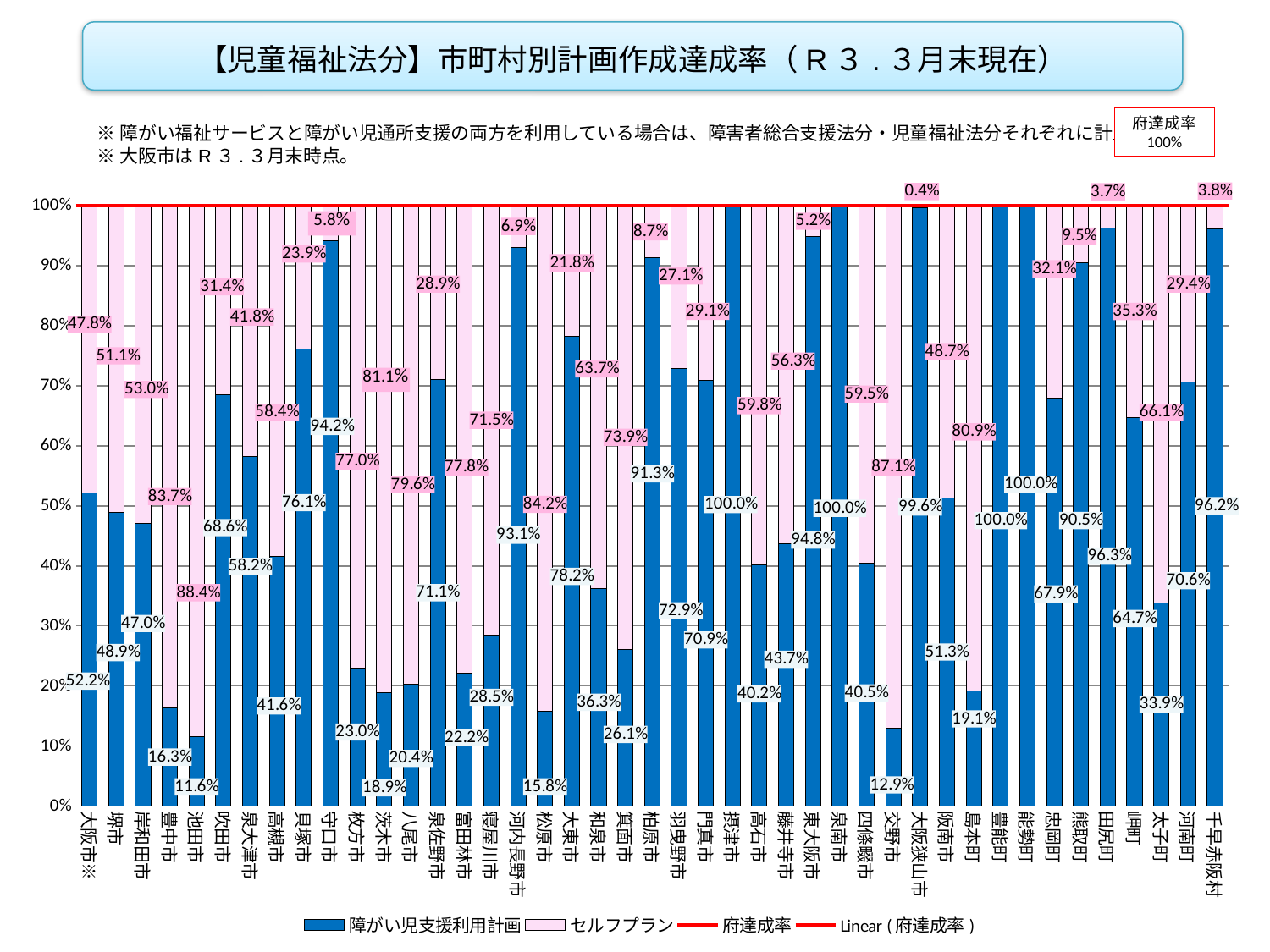

【児童福祉法分】市町村別計画作成達成率（R３.３月末現在）
府達成率
100%
※障がい福祉サービスと障がい児通所支援の両方を利用している場合は、障害者総合支援法分・児童福祉法分それぞれに計上。
※大阪市はR３.３月末時点。

### Chart

| Category |  |  |  |  |
|---|---|---|---|---|
| 大阪市※ | 0.5216002555298251 | 0.47839974447017486 | 0.0 | 0.999767261442979 |
| 堺市 | 0.4889744487224361 | 0.5110255512775639 | 0.0 | 0.999767261442979 |
| 岸和田市 | 0.4703125 | 0.5296875 | 0.0 | 0.999767261442979 |
| 豊中市 | 0.1634782608695652 | 0.8365217391304348 | 0.0 | 0.999767261442979 |
| 池田市 | 0.11627906976744186 | 0.8837209302325582 | 0.0 | 0.999767261442979 |
| 吹田市 | 0.6856304985337244 | 0.3143695014662757 | 0.0 | 0.999767261442979 |
| 泉大津市 | 0.5824915824915825 | 0.4175084175084175 | 0.0 | 0.999767261442979 |
| 高槻市 | 0.4164292497625831 | 0.5835707502374169 | 0.0 | 0.999767261442979 |
| 貝塚市 | 0.761437908496732 | 0.238562091503268 | 0.0 | 0.999767261442979 |
| 守口市 | 0.9416403785488959 | 0.0583596214511041 | 0.0 | 0.999767261442979 |
| 枚方市 | 0.23039611964430073 | 0.7696038803556993 | 0.0 | 0.999767261442979 |
| 茨木市 | 0.18861209964412812 | 0.8113879003558719 | 0.0 | 0.999767261442979 |
| 八尾市 | 0.20372184133202742 | 0.7962781586679726 | 0.0 | 0.999767261442979 |
| 泉佐野市 | 0.7109634551495017 | 0.28903654485049834 | 0.0 | 0.999767261442979 |
| 富田林市 | 0.222007722007722 | 0.777992277992278 | 0.0 | 0.999767261442979 |
| 寝屋川市 | 0.28516377649325625 | 0.7148362235067437 | 0.0 | 0.999767261442979 |
| 河内長野市 | 0.9305555555555556 | 0.06944444444444445 | 0.0 | 0.999767261442979 |
| 松原市 | 0.15843621399176955 | 0.8415637860082305 | 0.0 | 0.999767261442979 |
| 大東市 | 0.7819672131147541 | 0.2180327868852459 | 0.0 | 0.999767261442979 |
| 和泉市 | 0.36270190895741555 | 0.6372980910425844 | 0.0 | 0.999767261442979 |
| 箕面市 | 0.26136363636363635 | 0.7386363636363636 | 0.0 | 0.999767261442979 |
| 柏原市 | 0.9128630705394191 | 0.08713692946058091 | 0.0 | 0.999767261442979 |
| 羽曳野市 | 0.7289719626168224 | 0.27102803738317754 | 0.0 | 0.999767261442979 |
| 門真市 | 0.7085953878406709 | 0.2914046121593291 | 0.0 | 0.999767261442979 |
| 摂津市 | 1.0 | 0.0 | 0.0 | 0.999767261442979 |
| 高石市 | 0.4022346368715084 | 0.5977653631284916 | 0.0 | 0.999767261442979 |
| 藤井寺市 | 0.4366812227074236 | 0.5633187772925764 | 0.0 | 0.999767261442979 |
| 東大阪市 | 0.9478672985781991 | 0.052132701421800945 | 0.0 | 0.999767261442979 |
| 泉南市 | 1.0 | 0.0 | 0.0 | 0.999767261442979 |
| 四條畷市 | 0.40524781341107874 | 0.5947521865889213 | 0.0 | 0.999767261442979 |
| 交野市 | 0.12912912912912913 | 0.8708708708708709 | 0.0 | 0.999767261442979 |
| 大阪狭山市 | 0.9964285714285714 | 0.0035714285714285713 | 0.0 | 0.999767261442979 |
| 阪南市 | 0.5133689839572193 | 0.48663101604278075 | 0.0 | 0.999767261442979 |
| 島本町 | 0.19135802469135801 | 0.808641975308642 | 0.0 | 0.999767261442979 |
| 豊能町 | 1.0 | 0.0 | 0.0 | 0.999767261442979 |
| 能勢町 | 1.0 | 0.0 | 0.0 | 0.999767261442979 |
| 忠岡町 | 0.6794871794871795 | 0.32051282051282054 | 0.0 | 0.999767261442979 |
| 熊取町 | 0.9051094890510949 | 0.0948905109489051 | 0.0 | 0.999767261442979 |
| 田尻町 | 0.9629629629629629 | 0.037037037037037035 | 0.0 | 0.999767261442979 |
| 岬町 | 0.6470588235294118 | 0.35294117647058826 | 0.0 | 0.999767261442979 |
| 太子町 | 0.3387096774193548 | 0.6612903225806451 | 0.0 | 0.999767261442979 |
| 河南町 | 0.7058823529411765 | 0.29411764705882354 | 0.0 | 0.999767261442979 |
| 千早赤阪村 | 0.9615384615384616 | 0.038461538461538464 | 0.0 | 0.999767261442979 |